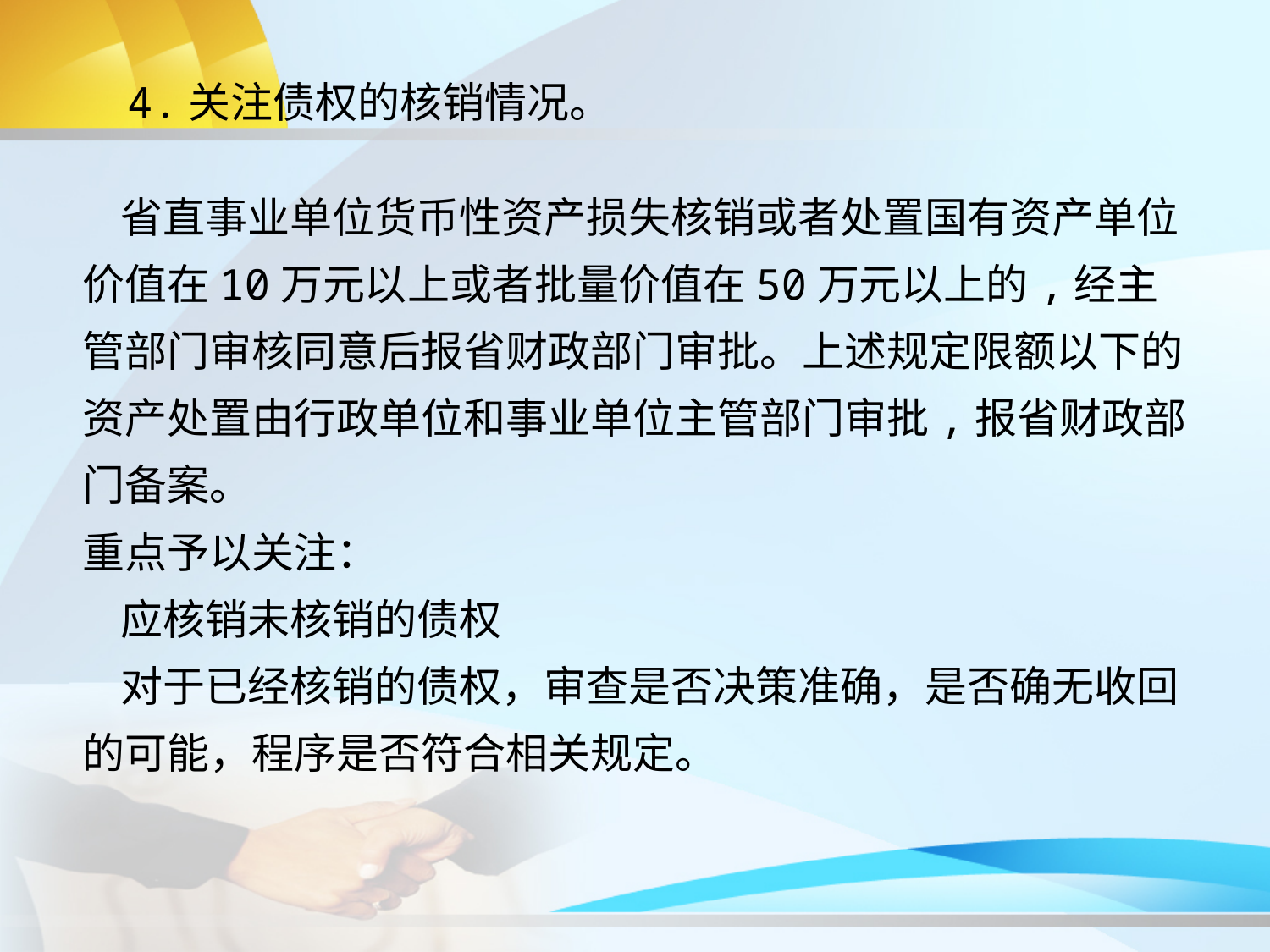

4.关注债权的核销情况。
   省直事业单位货币性资产损失核销或者处置国有资产单位价值在10万元以上或者批量价值在50万元以上的,经主管部门审核同意后报省财政部门审批。上述规定限额以下的资产处置由行政单位和事业单位主管部门审批,报省财政部门备案。
重点予以关注：
   应核销未核销的债权
   对于已经核销的债权，审查是否决策准确，是否确无收回的可能，程序是否符合相关规定。